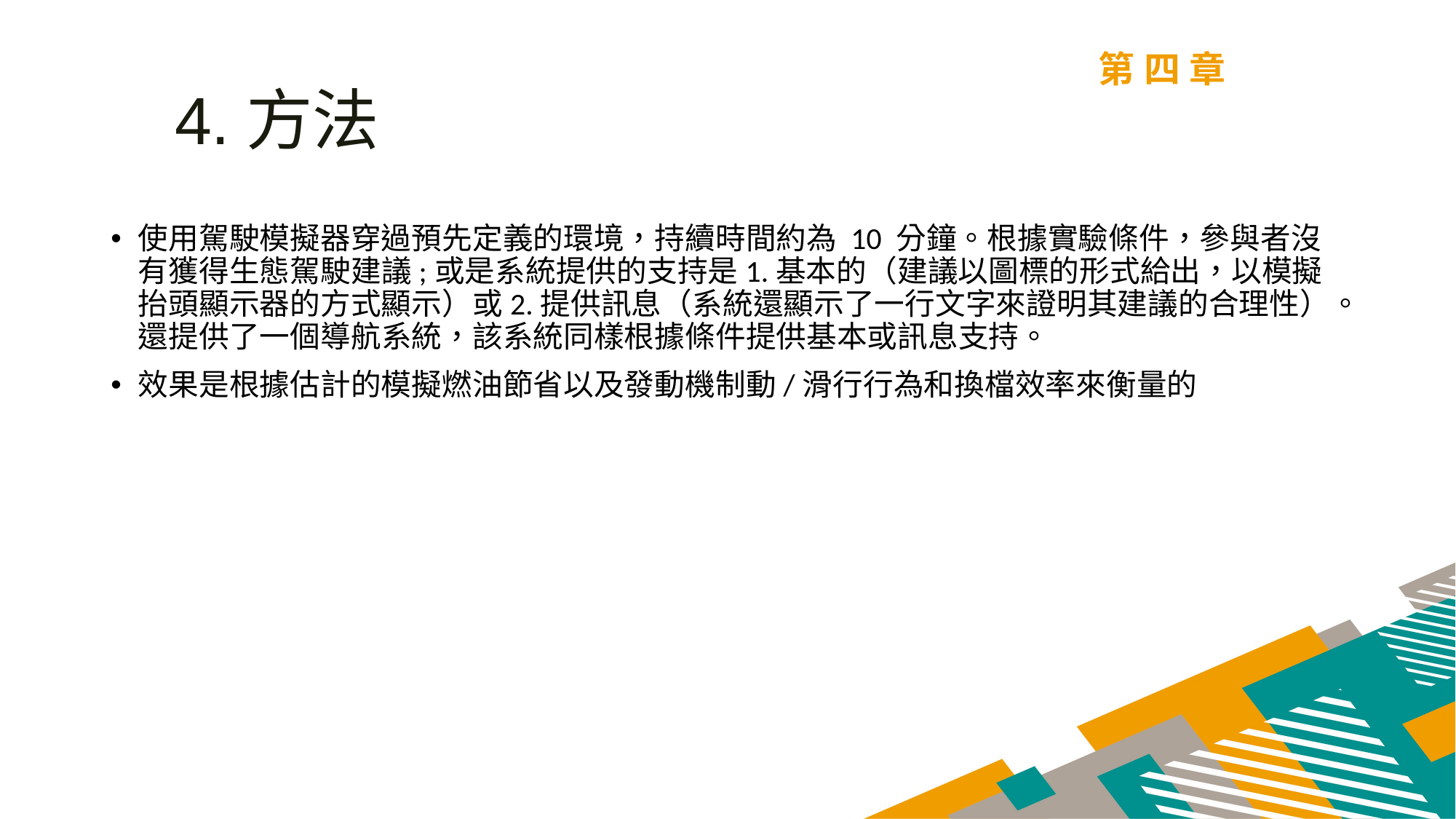

第四章
4.方法
使用駕駛模擬器穿過預先定義的環境，持續時間約為 10 分鐘。根據實驗條件，參與者沒有獲得生態駕駛建議;或是系統提供的支持是1.基本的（建議以圖標的形式給出，以模擬抬頭顯示器的方式顯示）或2.提供訊息（系統還顯示了一行文字來證明其建議的合理性）。還提供了一個導航系統，該系統同樣根據條件提供基本或訊息支持。
效果是根據估計的模擬燃油節省以及發動機制動/滑行行為和換檔效率來衡量的